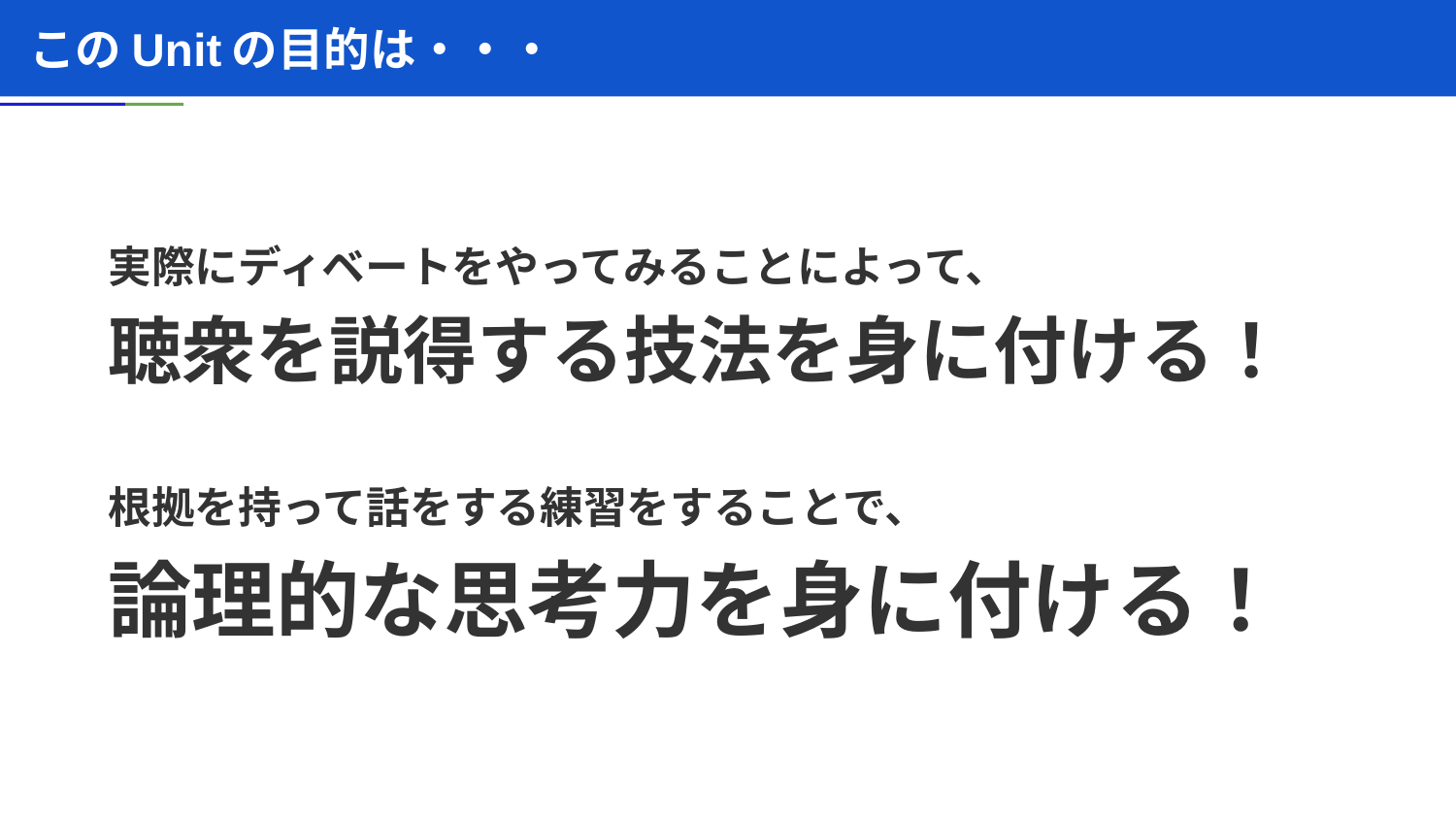

# このUnitの目的は・・・
実際にディベートをやってみることによって、
聴衆を説得する技法を身に付ける！

根拠を持って話をする練習をすることで、
論理的な思考力を身に付ける！